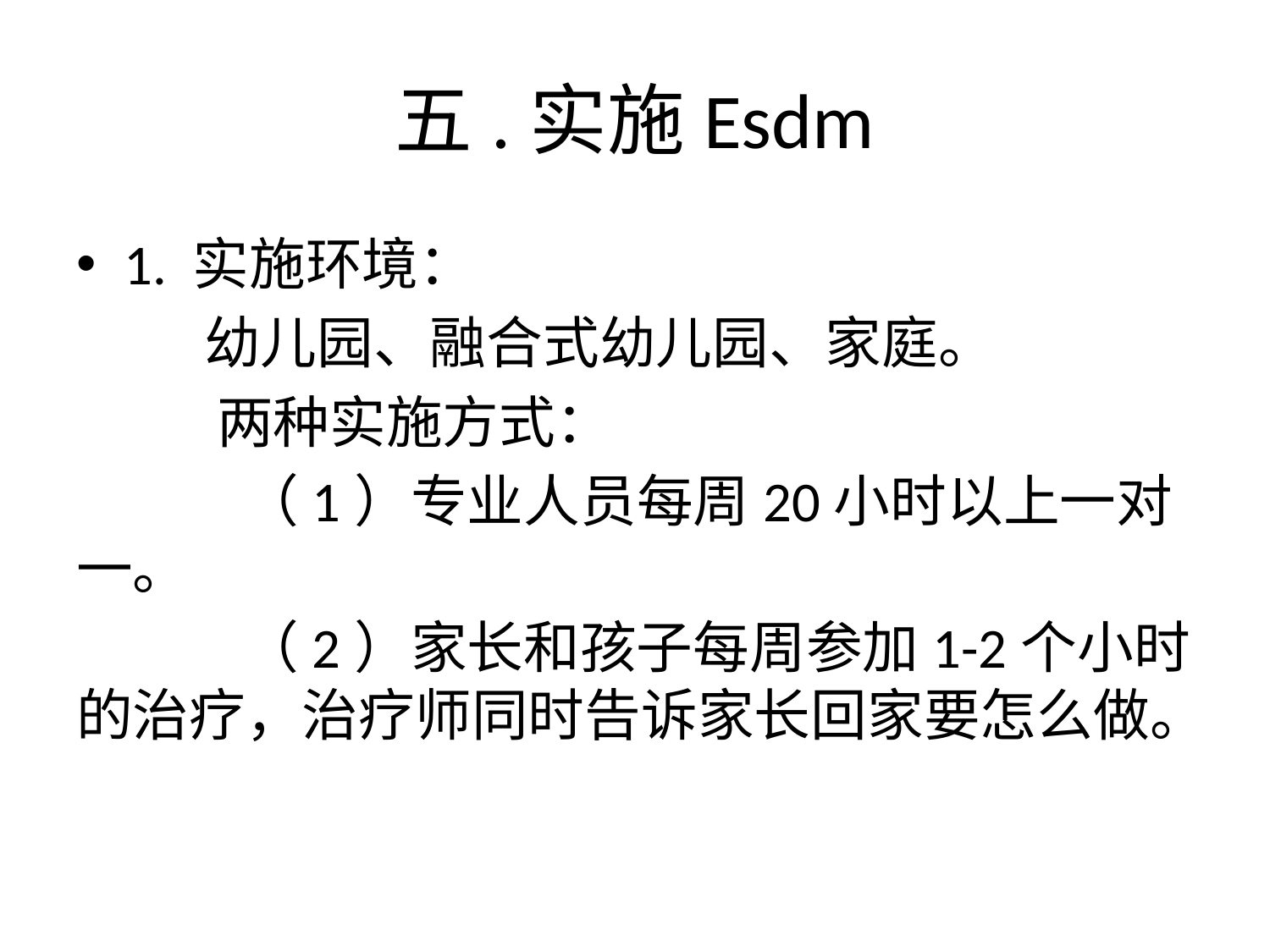

# 五.实施Esdm
1. 实施环境：
         幼儿园、融合式幼儿园、家庭。
          两种实施方式：
            （1）专业人员每周20小时以上一对一。
            （2）家长和孩子每周参加1-2个小时的治疗，治疗师同时告诉家长回家要怎么做。